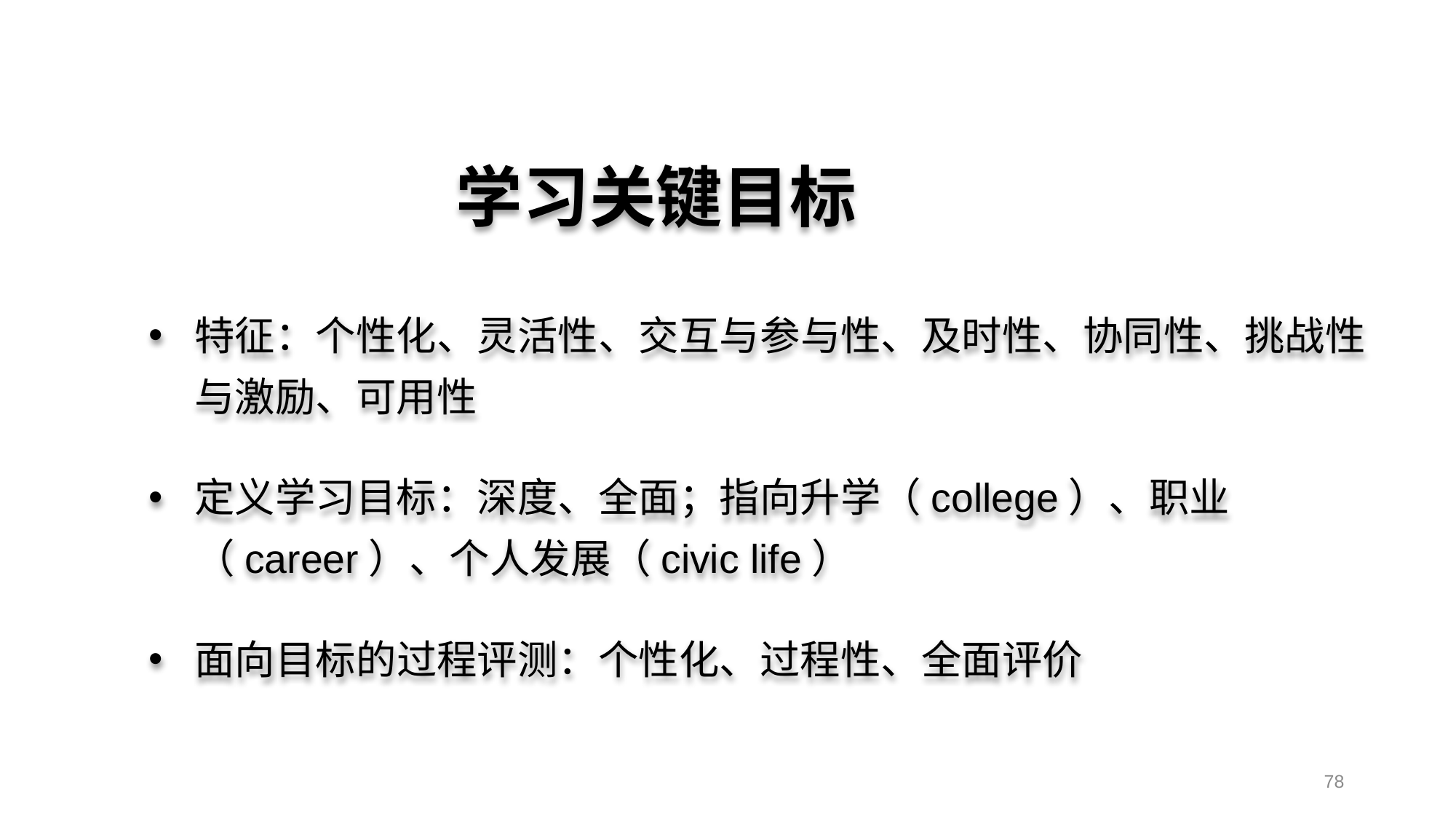

学习关键目标
特征：个性化、灵活性、交互与参与性、及时性、协同性、挑战性与激励、可用性
定义学习目标：深度、全面；指向升学（college）、职业（career）、个人发展（civic life）
面向目标的过程评测：个性化、过程性、全面评价

78